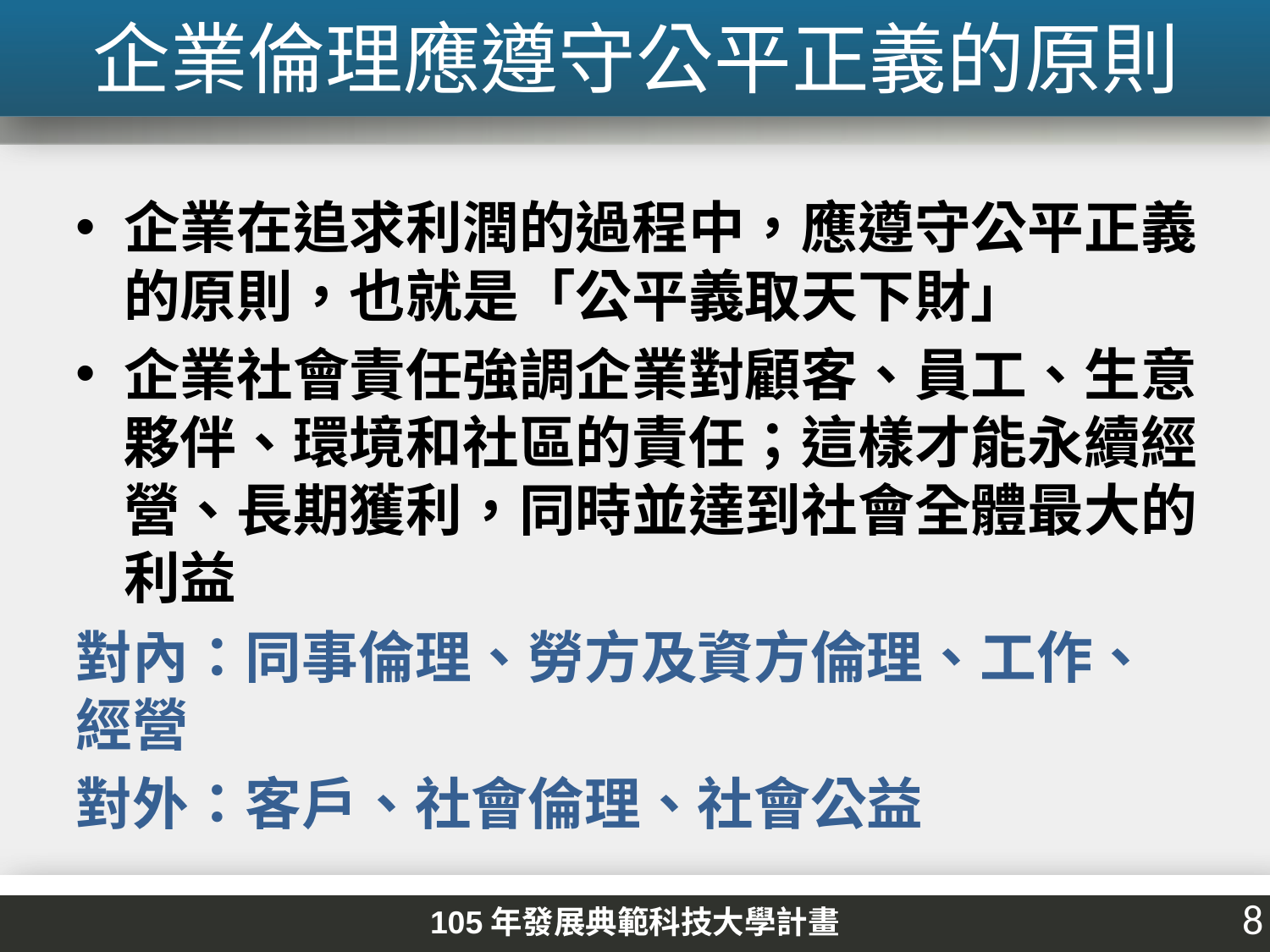

# 企業倫理應遵守公平正義的原則
企業在追求利潤的過程中，應遵守公平正義的原則，也就是「公平義取天下財」
企業社會責任強調企業對顧客、員工、生意夥伴、環境和社區的責任；這樣才能永續經營、長期獲利，同時並達到社會全體最大的利益
對內：同事倫理、勞方及資方倫理、工作、經營
對外：客戶、社會倫理、社會公益